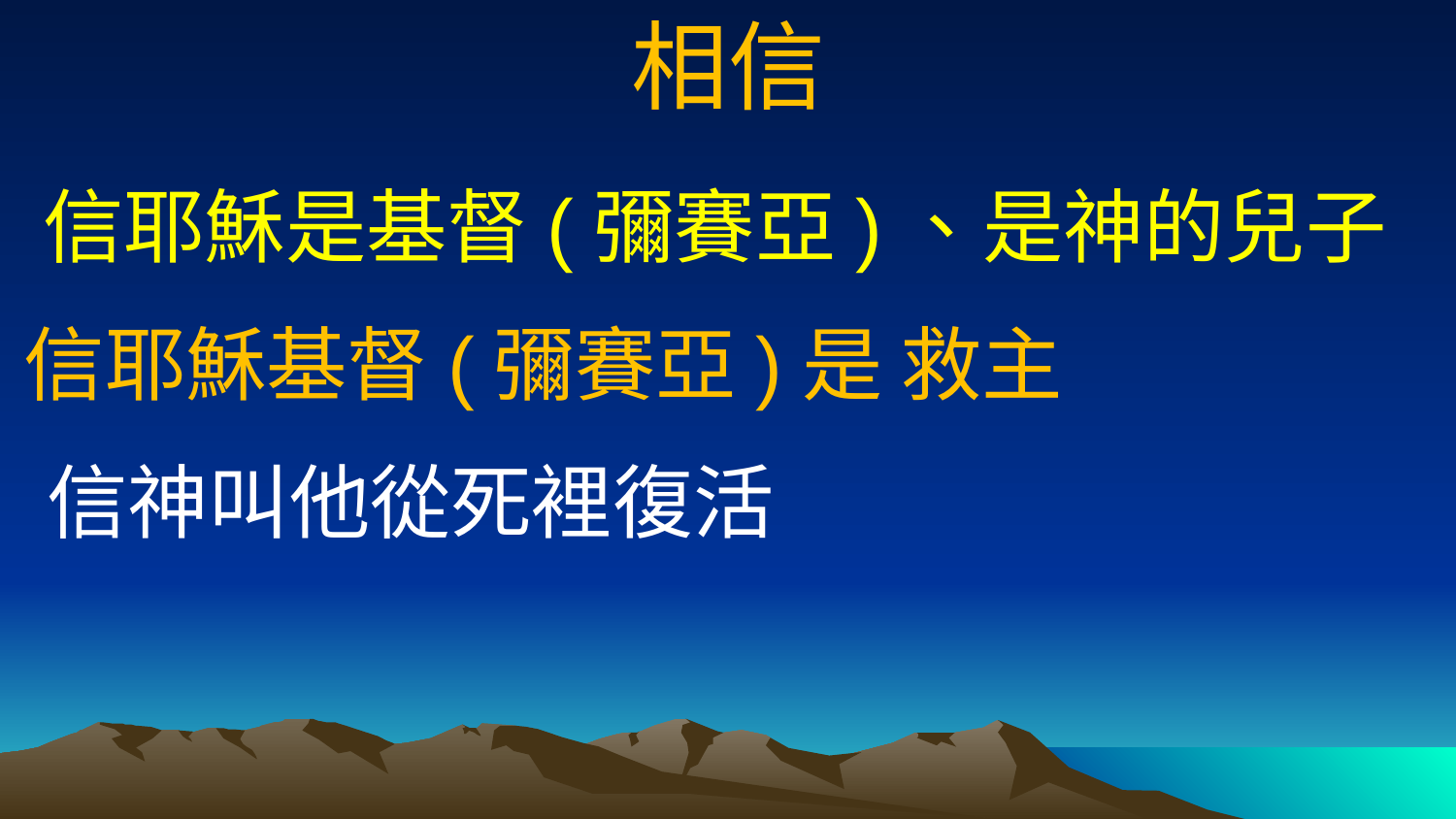

相信
信耶穌是基督(彌賽亞)、是神的兒子
 信耶穌基督(彌賽亞)是 救主
信神叫他從死裡復活